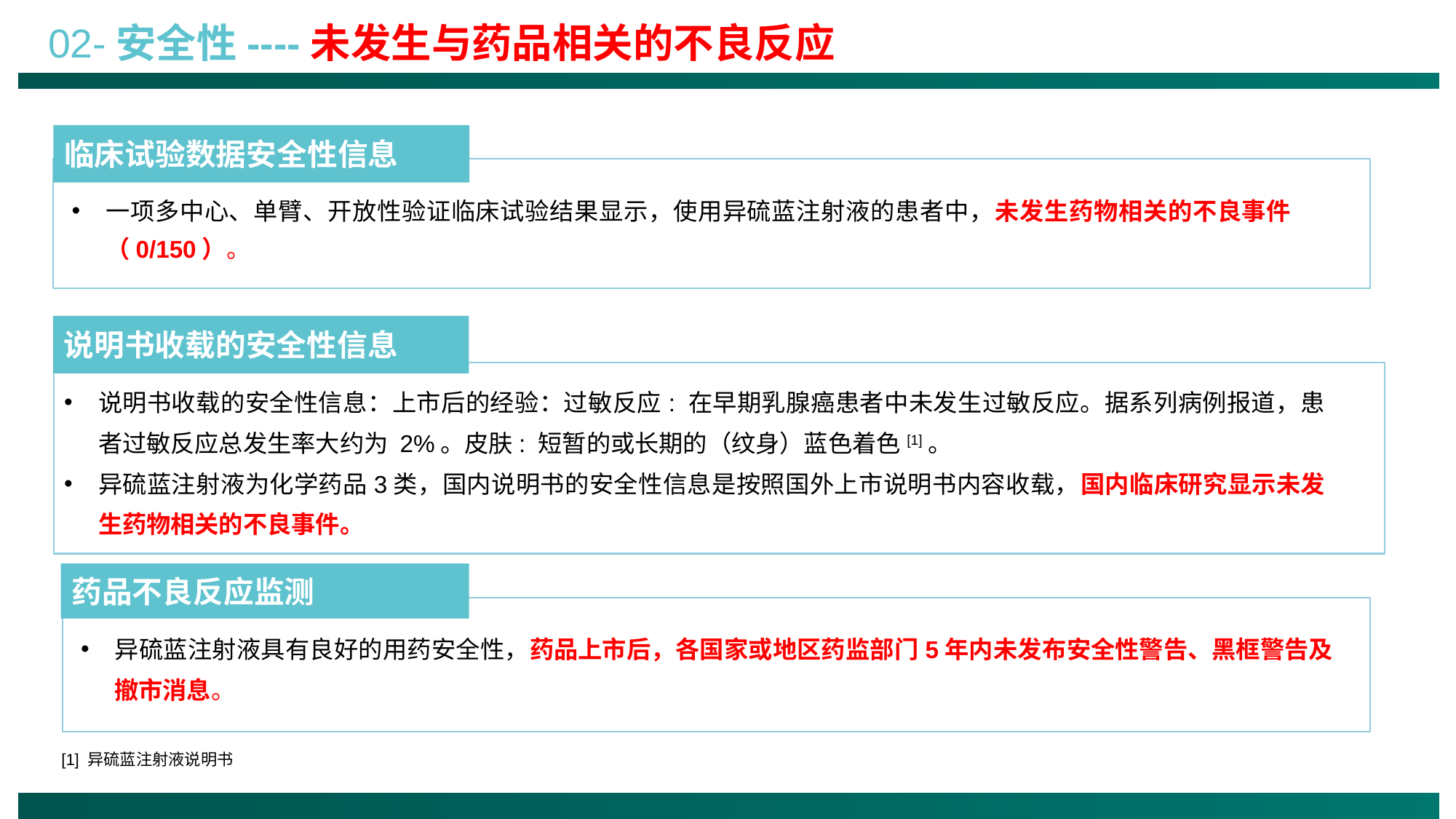

02-安全性----未发生与药品相关的不良反应
临床试验数据安全性信息

一项多中心、单臂、开放性验证临床试验结果显示，使用异硫蓝注射液的患者中，未发生药物相关的不良事件（0/150）。

说明书收载的安全性信息

说明书收载的安全性信息：上市后的经验：过敏反应: 在早期乳腺癌患者中未发生过敏反应。据系列病例报道，患者过敏反应总发生率大约为 2%。皮肤: 短暂的或长期的（纹身）蓝色着色[1]。
异硫蓝注射液为化学药品3类，国内说明书的安全性信息是按照国外上市说明书内容收载，国内临床研究显示未发生药物相关的不良事件。

药品不良反应监测

异硫蓝注射液具有良好的用药安全性，药品上市后，各国家或地区药监部门5年内未发布安全性警告、黑框警告及撤市消息。
[1] 异硫蓝注射液说明书